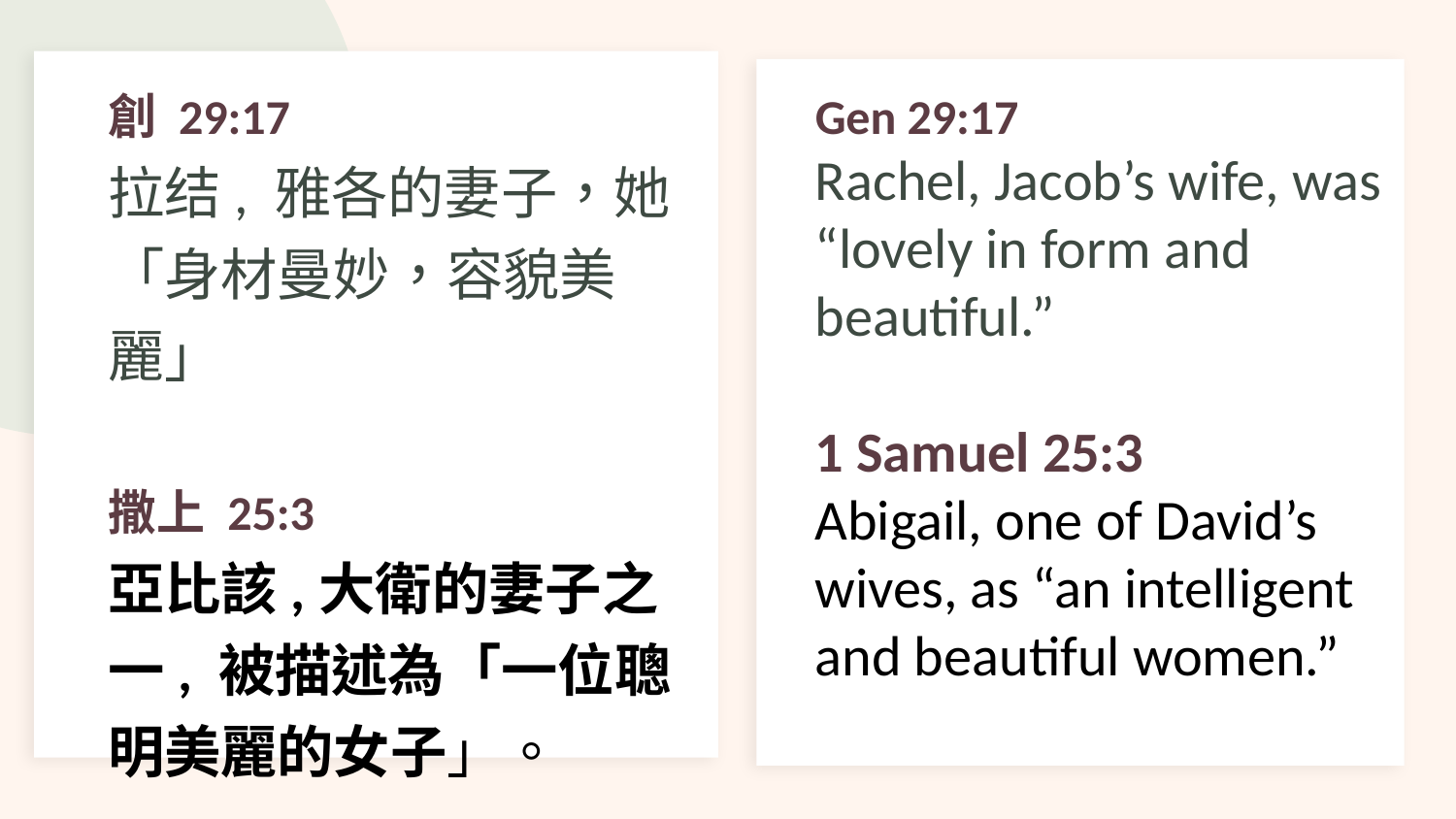

創 29:17
拉结, 雅各的妻子，她「身材曼妙，容貌美麗」

撒上 25:3
亞比該,大衛的妻子之一, 被描述為「一位聰明美麗的女子」。
Gen 29:17
Rachel, Jacob’s wife, was “lovely in form and beautiful.”

1 Samuel 25:3
Abigail, one of David’s wives, as “an intelligent and beautiful women.”